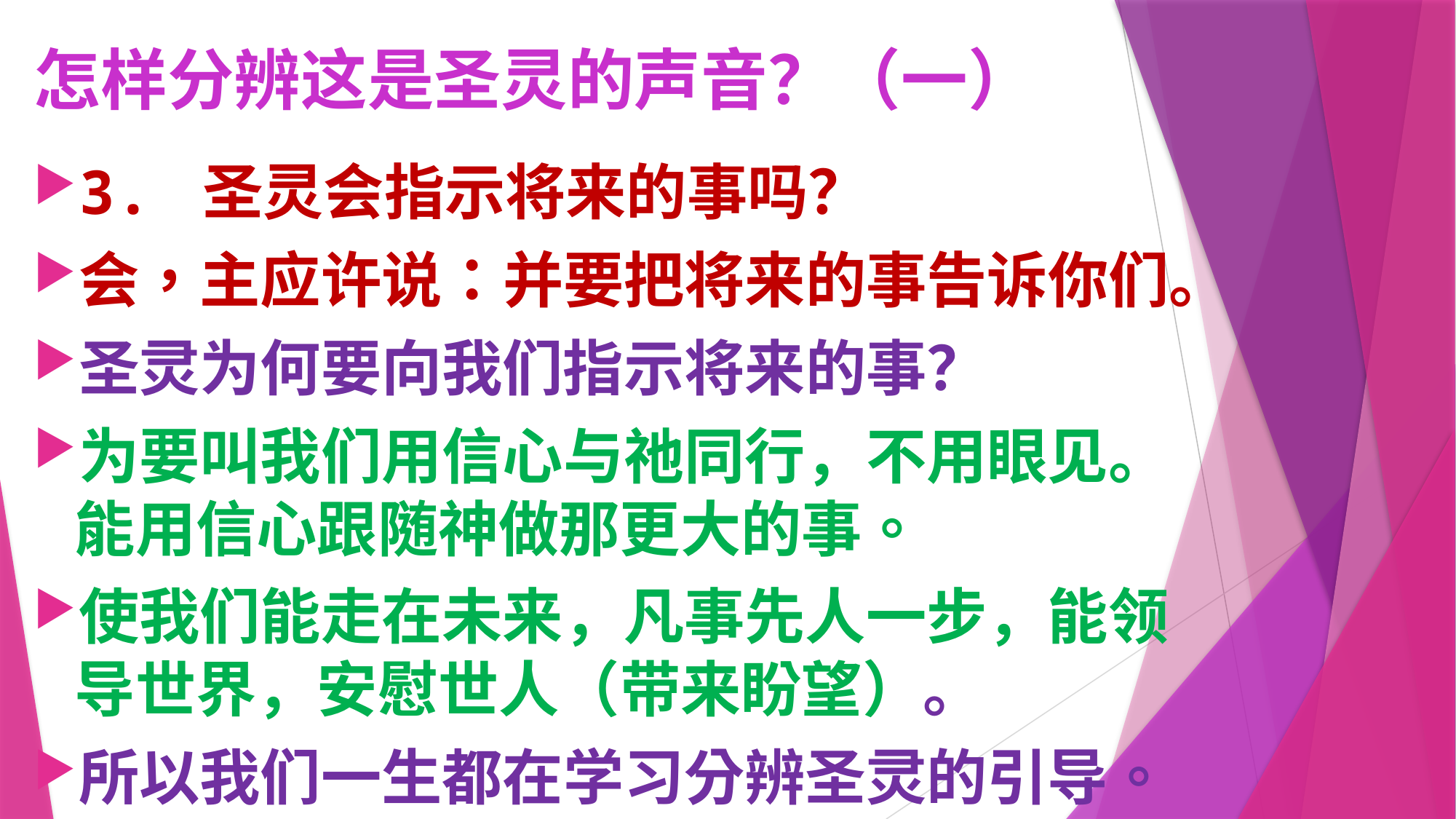

# 怎样分辨这是圣灵的声音？（一）
3. 圣灵会指示将来的事吗？
会，主应许说：并要把将来的事告诉你们。
圣灵为何要向我们指示将来的事？
为要叫我们用信心与祂同行，不用眼见。能用信心跟随神做那更大的事。
使我们能走在未来，凡事先人一步，能领导世界，安慰世人（带来盼望）。
所以我们一生都在学习分辨圣灵的引导。